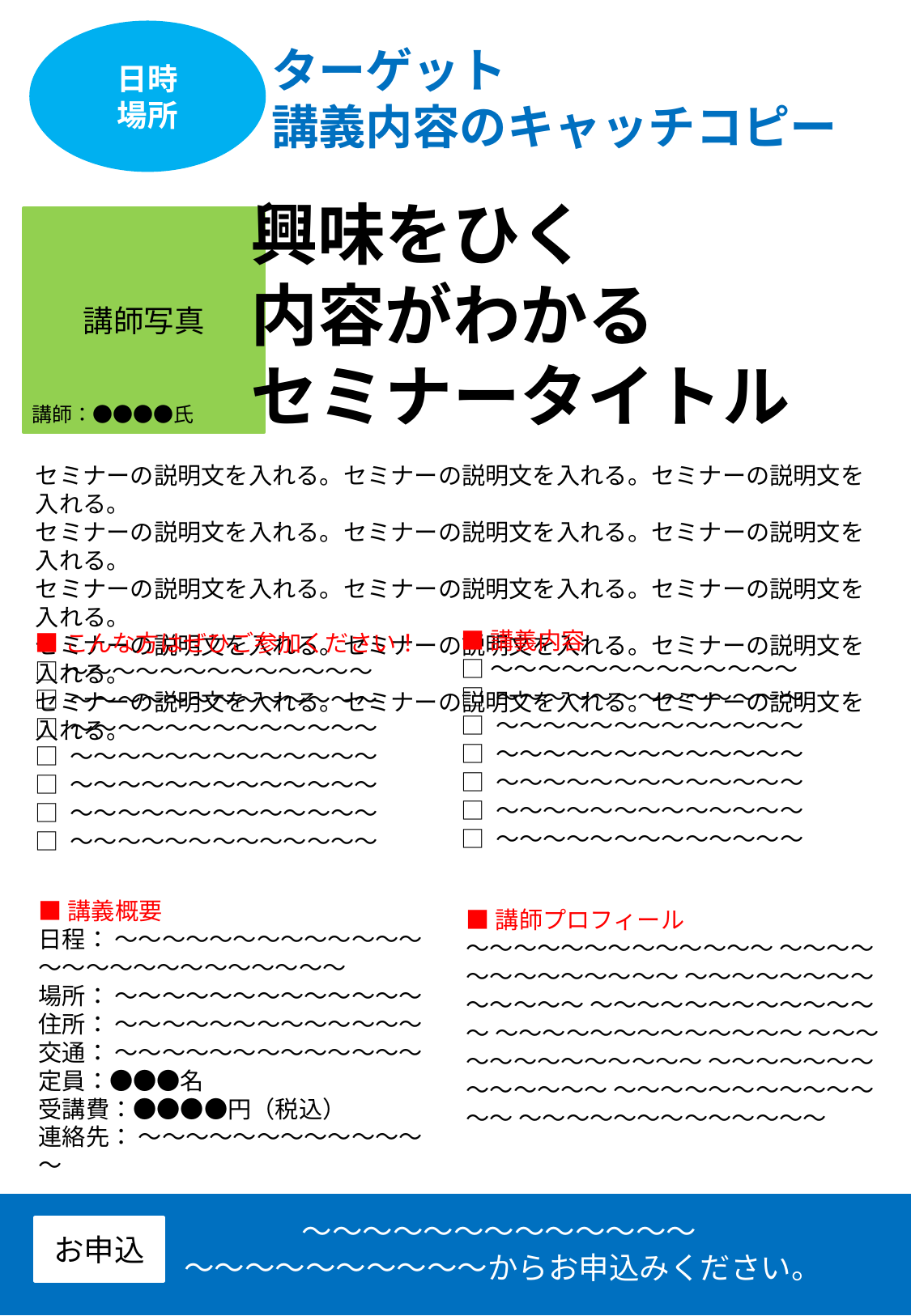

日時
場所
ターゲット
講義内容のキャッチコピー
興味をひく
内容がわかる
セミナータイトル
講師写真
講師：●●●●氏
セミナーの説明文を入れる。セミナーの説明文を入れる。セミナーの説明文を入れる。
セミナーの説明文を入れる。セミナーの説明文を入れる。セミナーの説明文を入れる。
セミナーの説明文を入れる。セミナーの説明文を入れる。セミナーの説明文を入れる。
セミナーの説明文を入れる。セミナーの説明文を入れる。セミナーの説明文を入れる。
セミナーの説明文を入れる。セミナーの説明文を入れる。セミナーの説明文を入れる。
■講義内容
□～～～～～～～～～～～～～
□ ～～～～～～～～～～～～～
□ ～～～～～～～～～～～～～
□ ～～～～～～～～～～～～～
□ ～～～～～～～～～～～～～
□ ～～～～～～～～～～～～～
□ ～～～～～～～～～～～～～
■こんな方はぜひご参加ください！
□～～～～～～～～～～～～～
□ ～～～～～～～～～～～～～
□ ～～～～～～～～～～～～～
□ ～～～～～～～～～～～～～
□ ～～～～～～～～～～～～～
□ ～～～～～～～～～～～～～
□ ～～～～～～～～～～～～～
■講義概要
日程： ～～～～～～～～～～～～～
～～～～～～～～～～～～～
場所： ～～～～～～～～～～～～～
住所： ～～～～～～～～～～～～～
交通： ～～～～～～～～～～～～～
定員：●●●名
受講費：●●●●円（税込）
連絡先： ～～～～～～～～～～～～～
■講師プロフィール
～～～～～～～～～～～～～ ～～～～～～～～～～～～～ ～～～～～～～～～～～～～ ～～～～～～～～～～～～～ ～～～～～～～～～～～～～ ～～～～～～～～～～～～～ ～～～～～～～～～～～～～ ～～～～～～～～～～～～～ ～～～～～～～～～～～～～

～～～～～～～～～～～～～
～～～～～～～～～～からお申込みください。
お申込